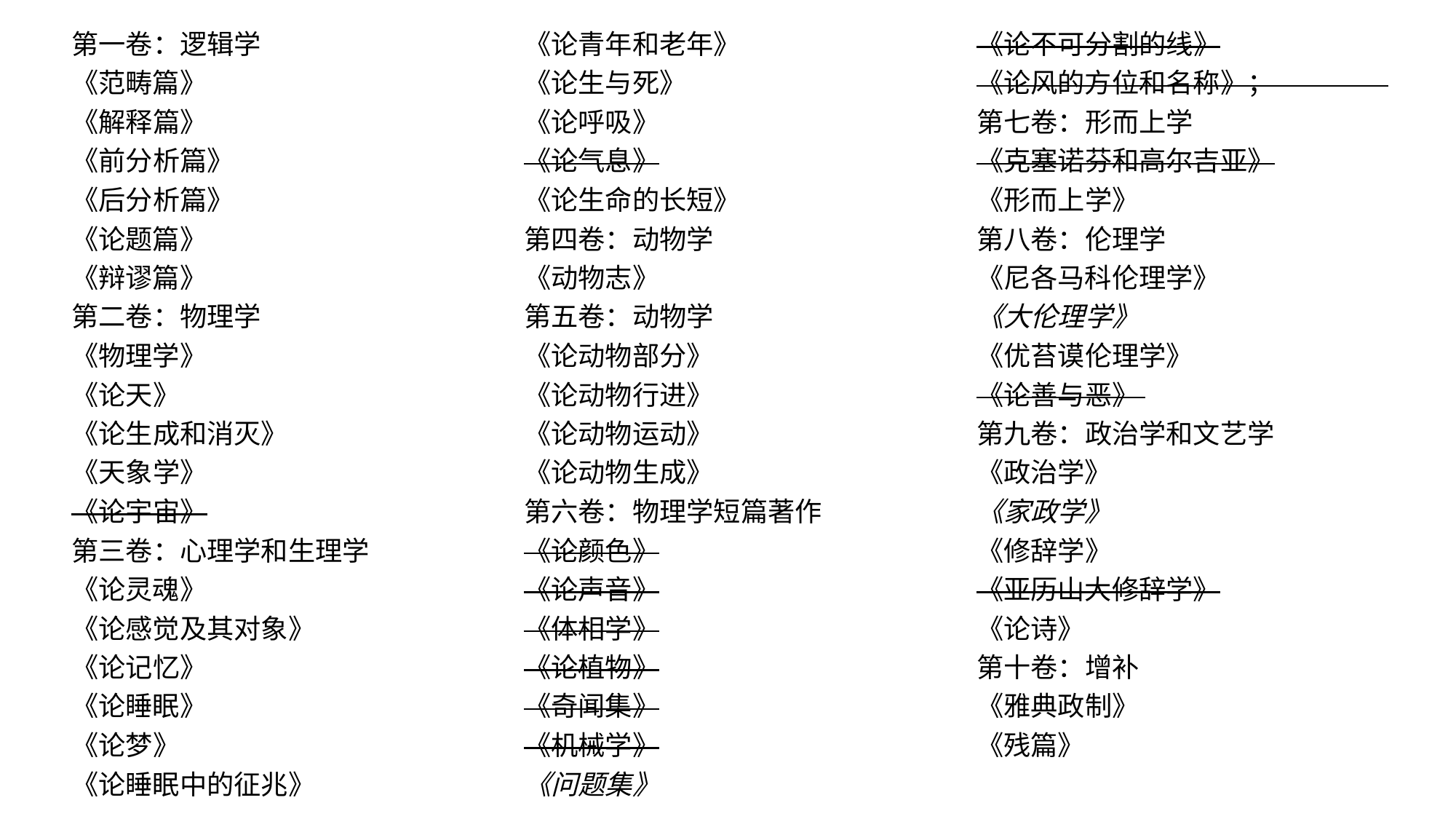

第一卷：逻辑学
《范畴篇》
《解释篇》
《前分析篇》
《后分析篇》
《论题篇》
《辩谬篇》
第二卷：物理学
《物理学》
《论天》
《论生成和消灭》
《天象学》
《论宇宙》
第三卷：心理学和生理学
《论灵魂》
《论感觉及其对象》
《论记忆》
《论睡眠》
《论梦》
《论睡眠中的征兆》
《论青年和老年》
《论生与死》
《论呼吸》
《论气息》
《论生命的长短》
第四卷：动物学
《动物志》
第五卷：动物学
《论动物部分》
《论动物行进》
《论动物运动》
《论动物生成》
第六卷：物理学短篇著作
《论颜色》
《论声音》
《体相学》
《论植物》
《奇闻集》
《机械学》
《问题集》
《论不可分割的线》
《论风的方位和名称》；
第七卷：形而上学
《克塞诺芬和高尔吉亚》
《形而上学》
第八卷：伦理学
《尼各马科伦理学》
《大伦理学》
《优苔谟伦理学》
《论善与恶》
第九卷：政治学和文艺学
《政治学》
《家政学》
《修辞学》
《亚历山大修辞学》
《论诗》
第十卷：增补
《雅典政制》
《残篇》